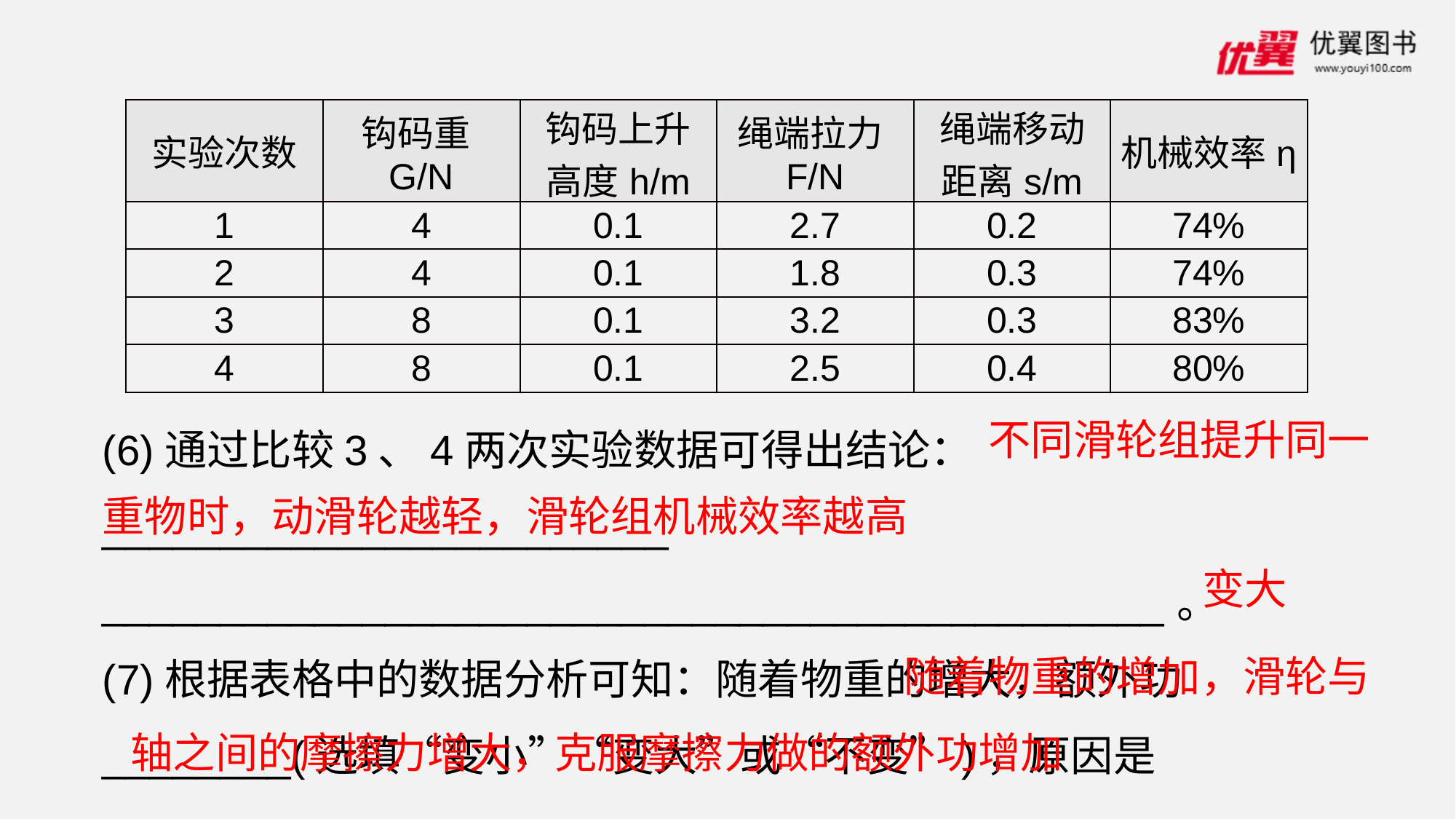

| 实验次数 | 钩码重G/N | 钩码上升高度h/m | 绳端拉力F/N | 绳端移动距离s/m | 机械效率η |
| --- | --- | --- | --- | --- | --- |
| 1 | 4 | 0.1 | 2.7 | 0.2 | 74% |
| 2 | 4 | 0.1 | 1.8 | 0.3 | 74% |
| 3 | 8 | 0.1 | 3.2 | 0.3 | 83% |
| 4 | 8 | 0.1 | 2.5 | 0.4 | 80% |
不同滑轮组提升同一
重物时，动滑轮越轻，滑轮组机械效率越高
(6)通过比较3、4两次实验数据可得出结论：________________________
_____________________________________________。
(7)根据表格中的数据分析可知：随着物重的增大，额外功________(选填“变小”“变大”或“不变”)，原因是__________________________
__________________________________________________________________。
变大
随着物重的增加，滑轮与
轴之间的摩擦力增大，克服摩擦力做的额外功增加